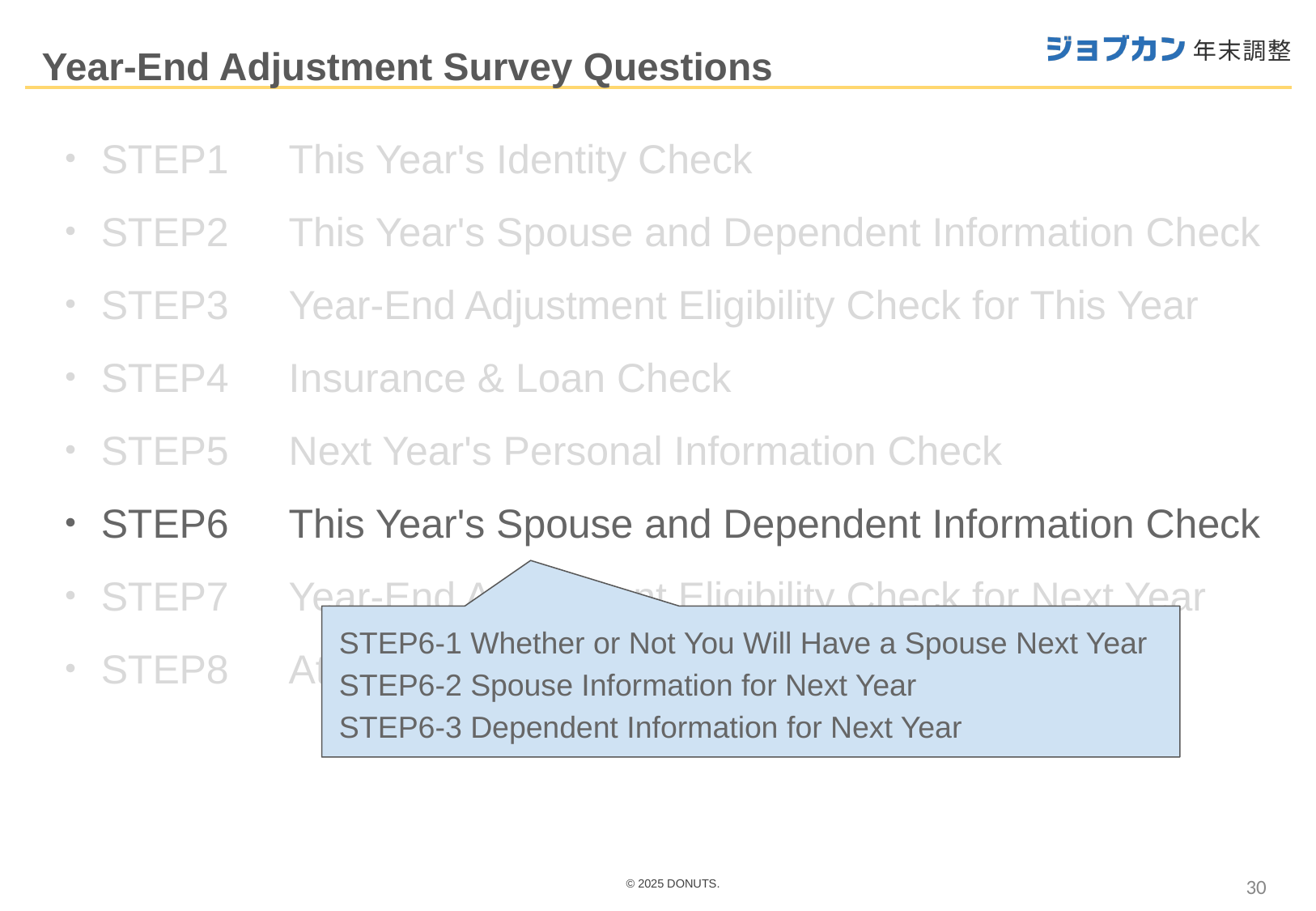

Year-End Adjustment Survey Questions
・STEP1　This Year's Identity Check
・STEP2　This Year's Spouse and Dependent Information Check
・STEP3　Year-End Adjustment Eligibility Check for This Year
・STEP4　Insurance & Loan Check
・STEP5　Next Year's Personal Information Check
・STEP6　This Year's Spouse and Dependent Information Check
・STEP7　Year-End Adjustment Eligibility Check for Next Year
・STEP8　Attachment Check
 STEP6-1 Whether or Not You Will Have a Spouse Next Year
 STEP6-2 Spouse Information for Next Year
 STEP6-3 Dependent Information for Next Year

30